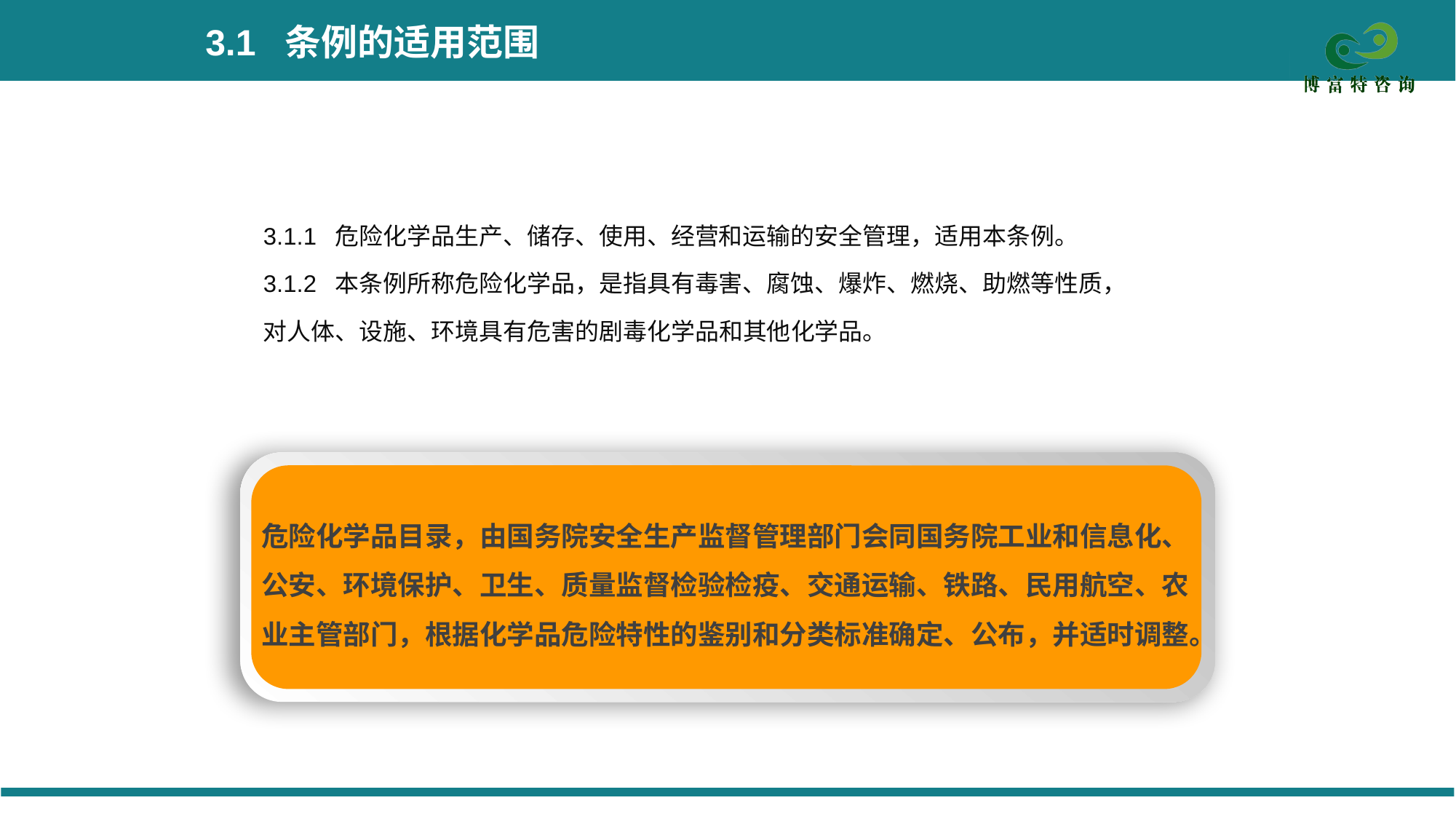

3.1  条例的适用范围
3.1.1  危险化学品生产、储存、使用、经营和运输的安全管理，适用本条例。
3.1.2  本条例所称危险化学品，是指具有毒害、腐蚀、爆炸、燃烧、助燃等性质，
对人体、设施、环境具有危害的剧毒化学品和其他化学品。

危险化学品目录，由国务院安全生产监督管理部门会同国务院工业和信息化、公安、环境保护、卫生、质量监督检验检疫、交通运输、铁路、民用航空、农业主管部门，根据化学品危险特性的鉴别和分类标准确定、公布，并适时调整。